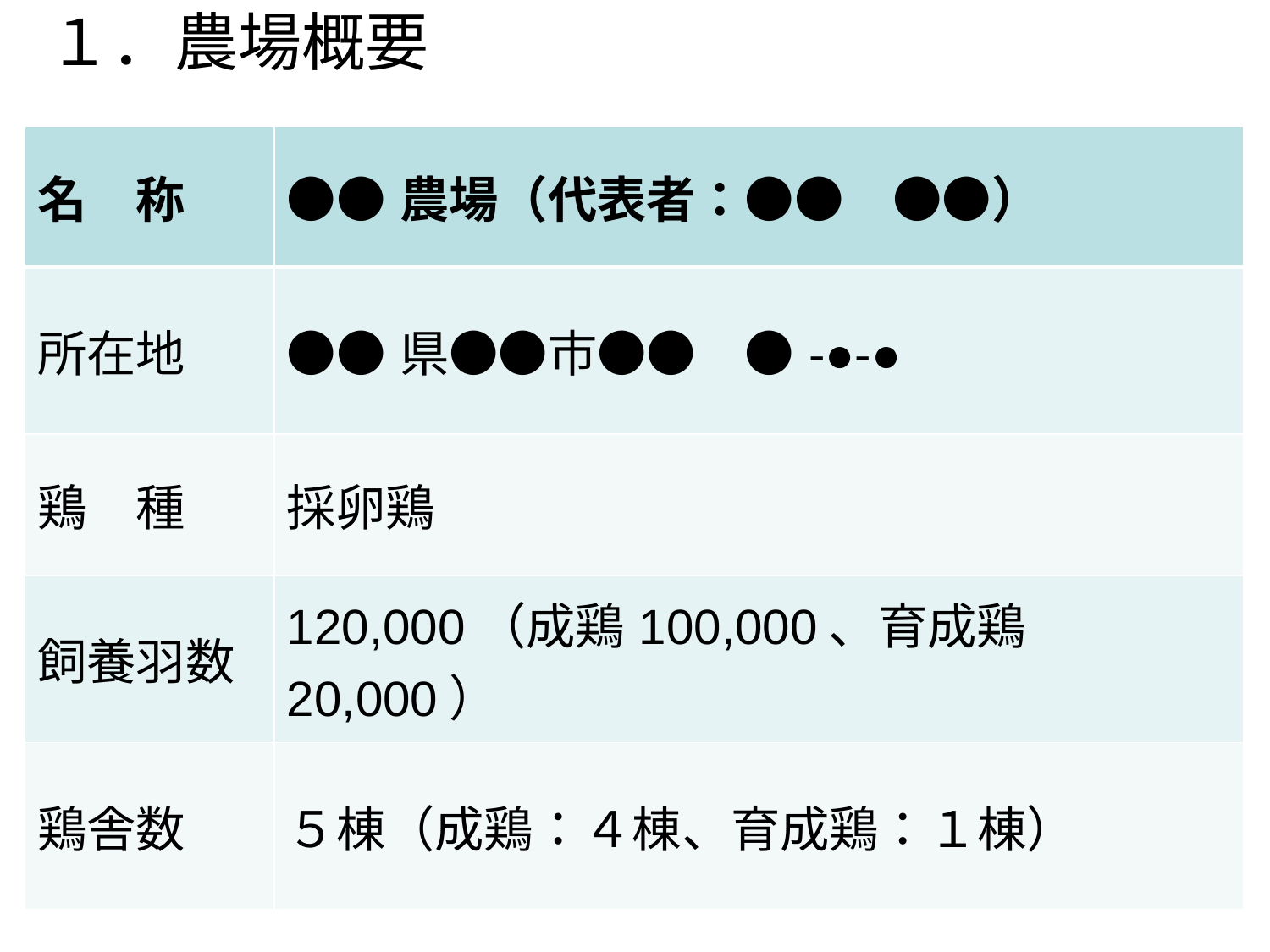

１．農場概要
| 名　称 | ●●農場（代表者：●●　●●） |
| --- | --- |
| 所在地 | ●●県●●市●●　●-●-● |
| 鶏　種 | 採卵鶏 |
| 飼養羽数 | 120,000（成鶏100,000、育成鶏20,000） |
| 鶏舎数 | ５棟（成鶏：４棟、育成鶏：１棟） |